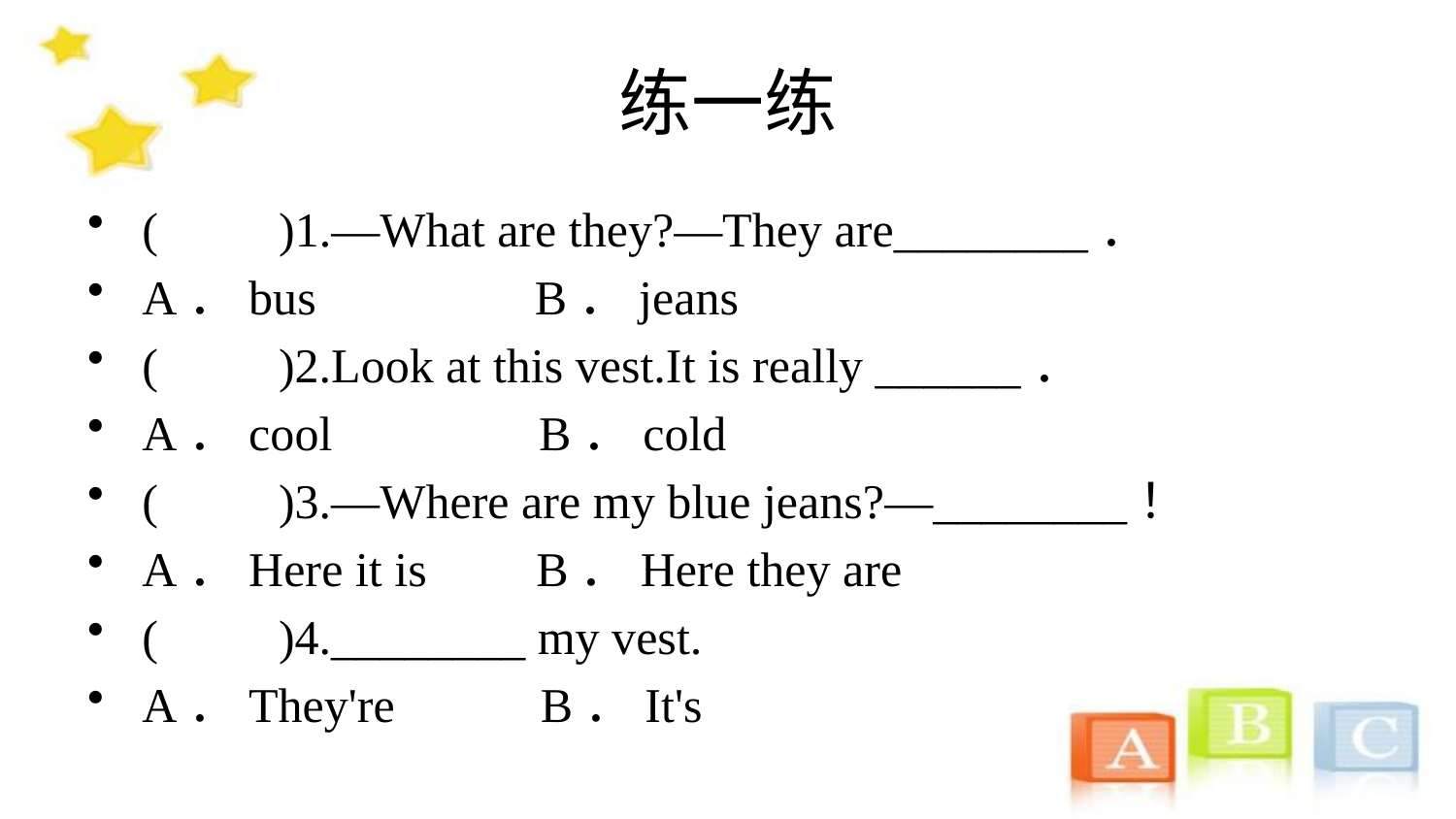

# 练一练
(　　)1.—What are they?—They are________．
A．bus                  B．jeans
(　　)2.Look at this vest.It is really ______．
A．cool                 B．cold
(　　)3.—Where are my blue jeans?—________！
A．Here it is         B．Here they are
(　　)4.________ my vest.
A．They're            B．It's